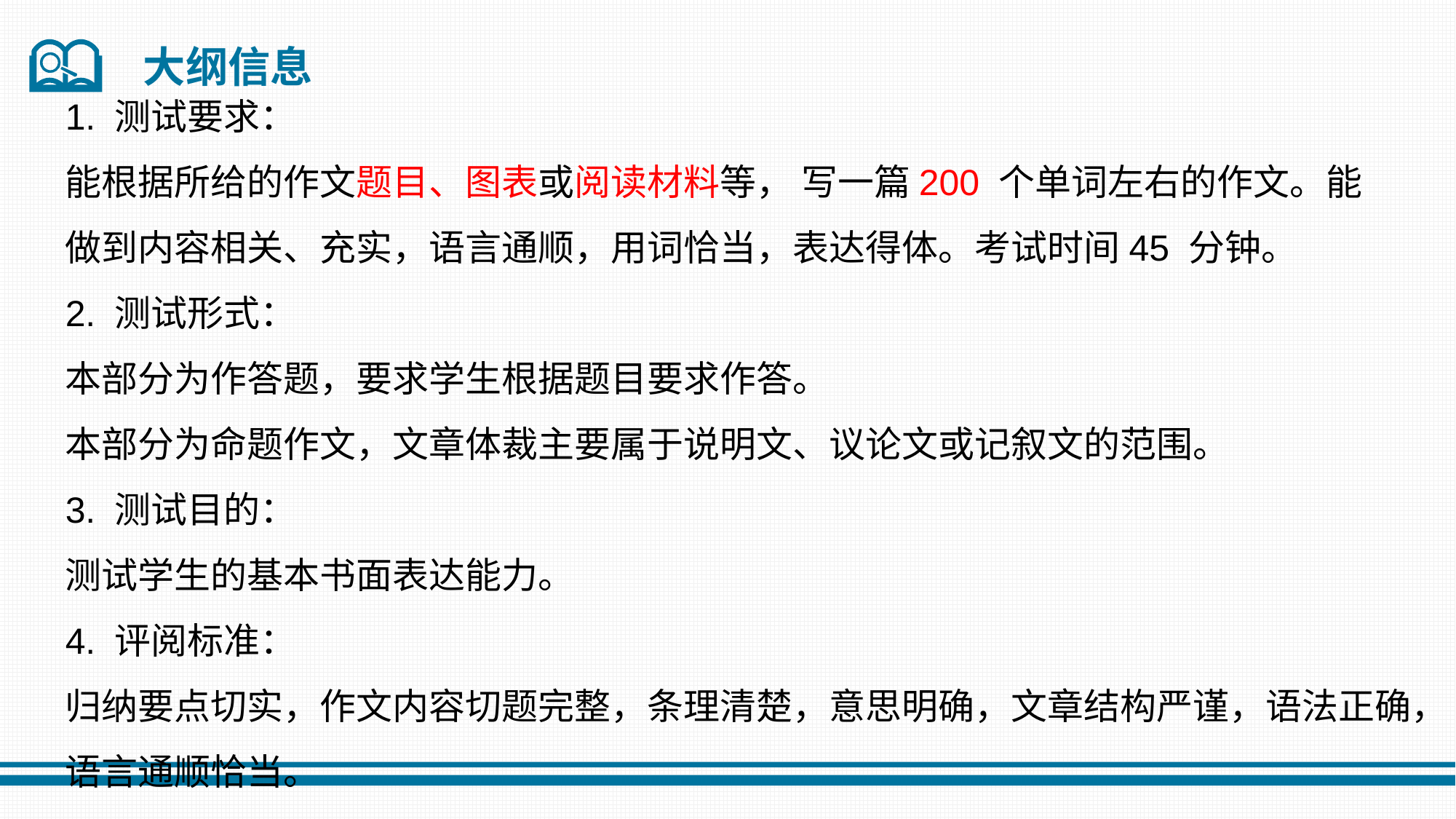

大纲信息
1. 测试要求：
能根据所给的作文题目、图表或阅读材料等， 写一篇200 个单词左右的作文。能
做到内容相关、充实，语言通顺，用词恰当，表达得体。考试时间45 分钟。
2. 测试形式：
本部分为作答题，要求学生根据题目要求作答。
本部分为命题作文，文章体裁主要属于说明文、议论文或记叙文的范围。
3. 测试目的：
测试学生的基本书面表达能力。
4. 评阅标准：
归纳要点切实，作文内容切题完整，条理清楚，意思明确，文章结构严谨，语法正确，语言通顺恰当。